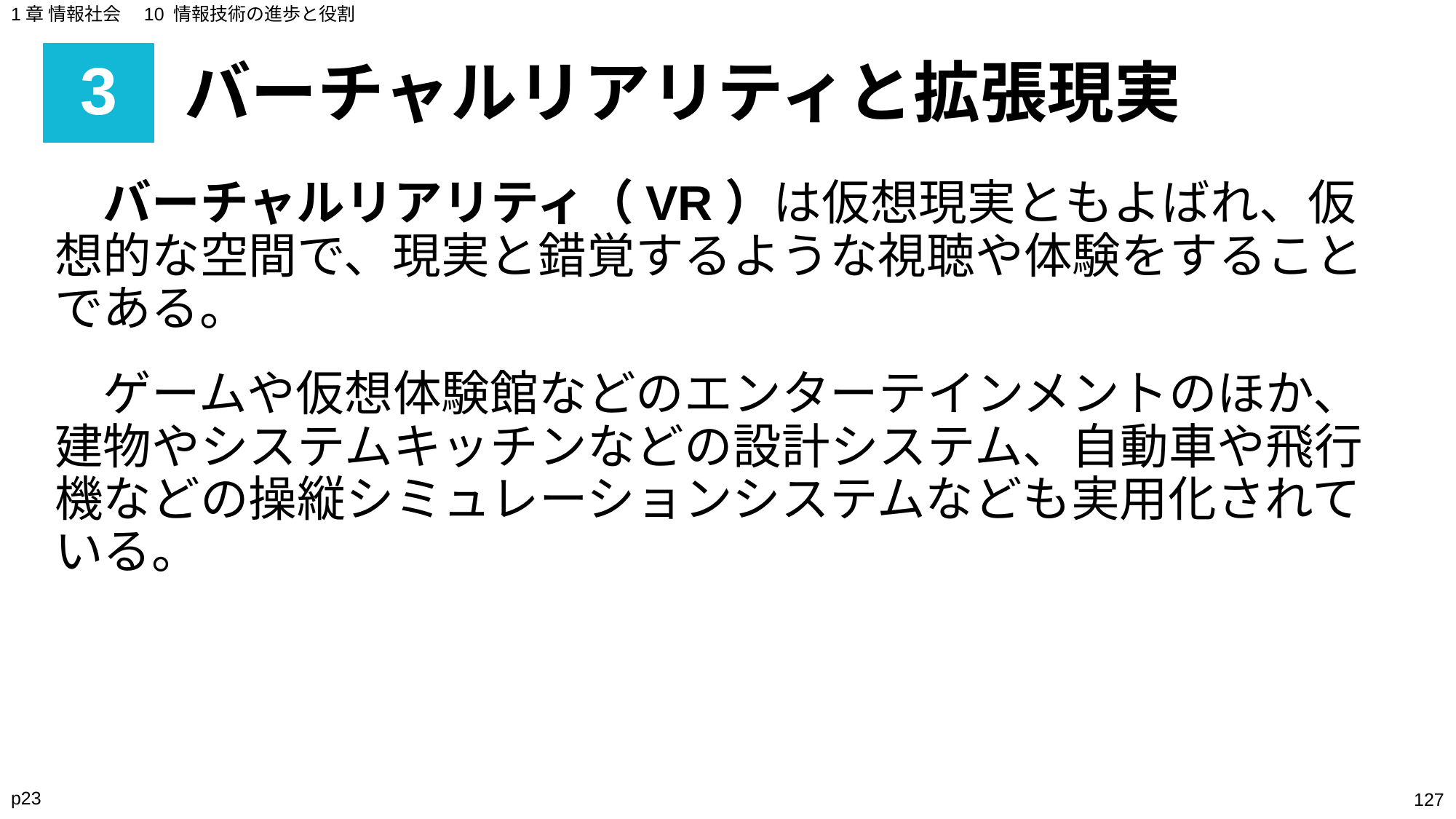

1章 情報社会　10 情報技術の進歩と役割

# 3
バーチャルリアリティと拡張現実
　バーチャルリアリティ（VR）は仮想現実ともよばれ、仮想的な空間で、現実と錯覚するような視聴や体験をすることである。
　ゲームや仮想体験館などのエンターテインメントのほか、建物やシステムキッチンなどの設計システム、自動車や飛行機などの操縦シミュレーションシステムなども実用化されている。
p23
127